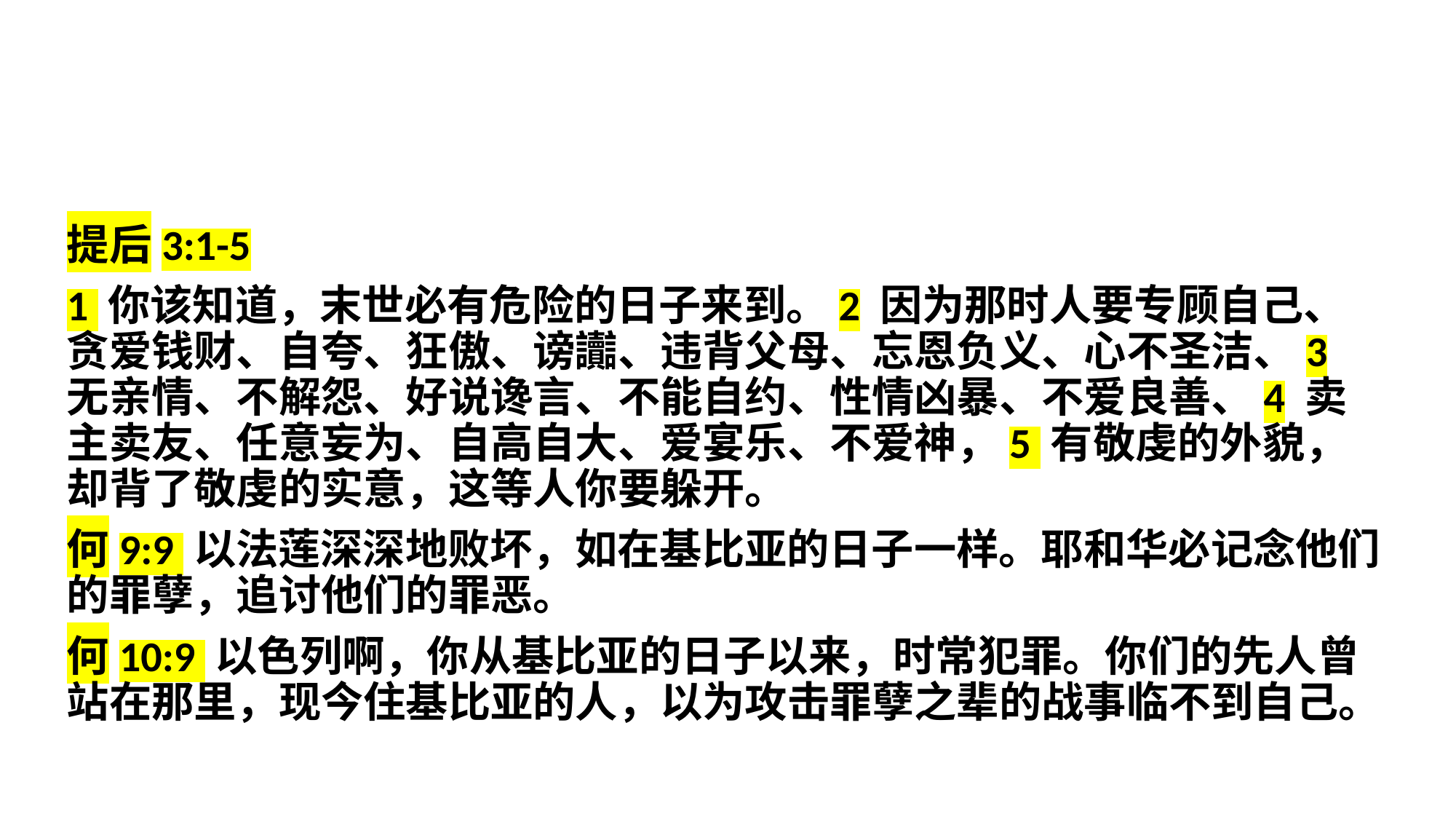

提后3:1-5
1 你该知道，末世必有危险的日子来到。2 因为那时人要专顾自己、贪爱钱财、自夸、狂傲、谤讟、违背父母、忘恩负义、心不圣洁、3 无亲情、不解怨、好说谗言、不能自约、性情凶暴、不爱良善、4 卖主卖友、任意妄为、自高自大、爱宴乐、不爱神，5 有敬虔的外貌，却背了敬虔的实意，这等人你要躲开。
何9:9 以法莲深深地败坏，如在基比亚的日子一样。耶和华必记念他们的罪孽，追讨他们的罪恶。
何10:9 以色列啊，你从基比亚的日子以来，时常犯罪。你们的先人曾站在那里，现今住基比亚的人，以为攻击罪孽之辈的战事临不到自己。